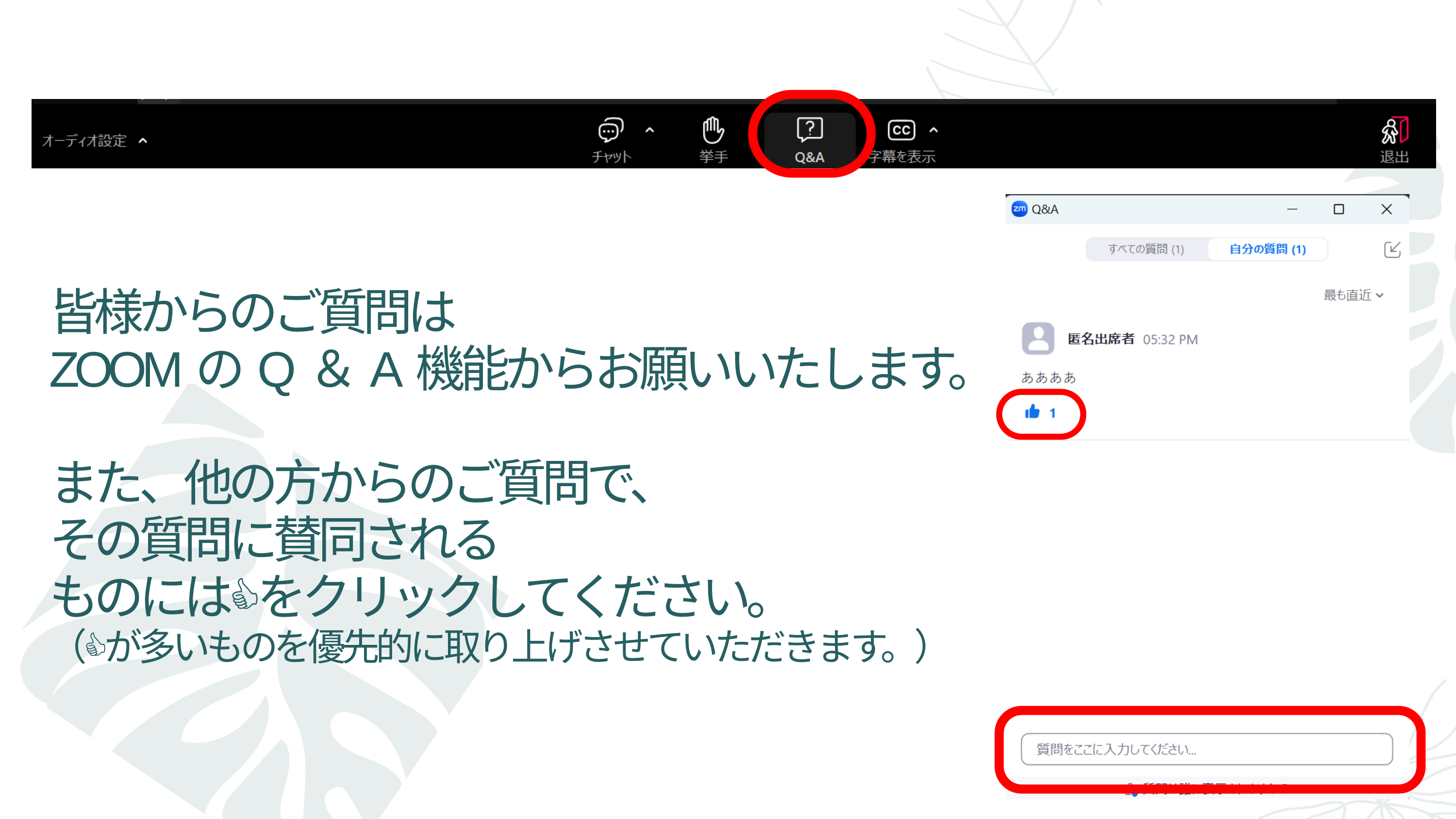

皆様からのご質問は
ZOOMのQ＆A機能からお願いいたします。

また、他の方からのご質問で、
その質問に賛同される
ものには👍をクリックしてください。
（👍が多いものを優先的に取り上げさせていただきます。）